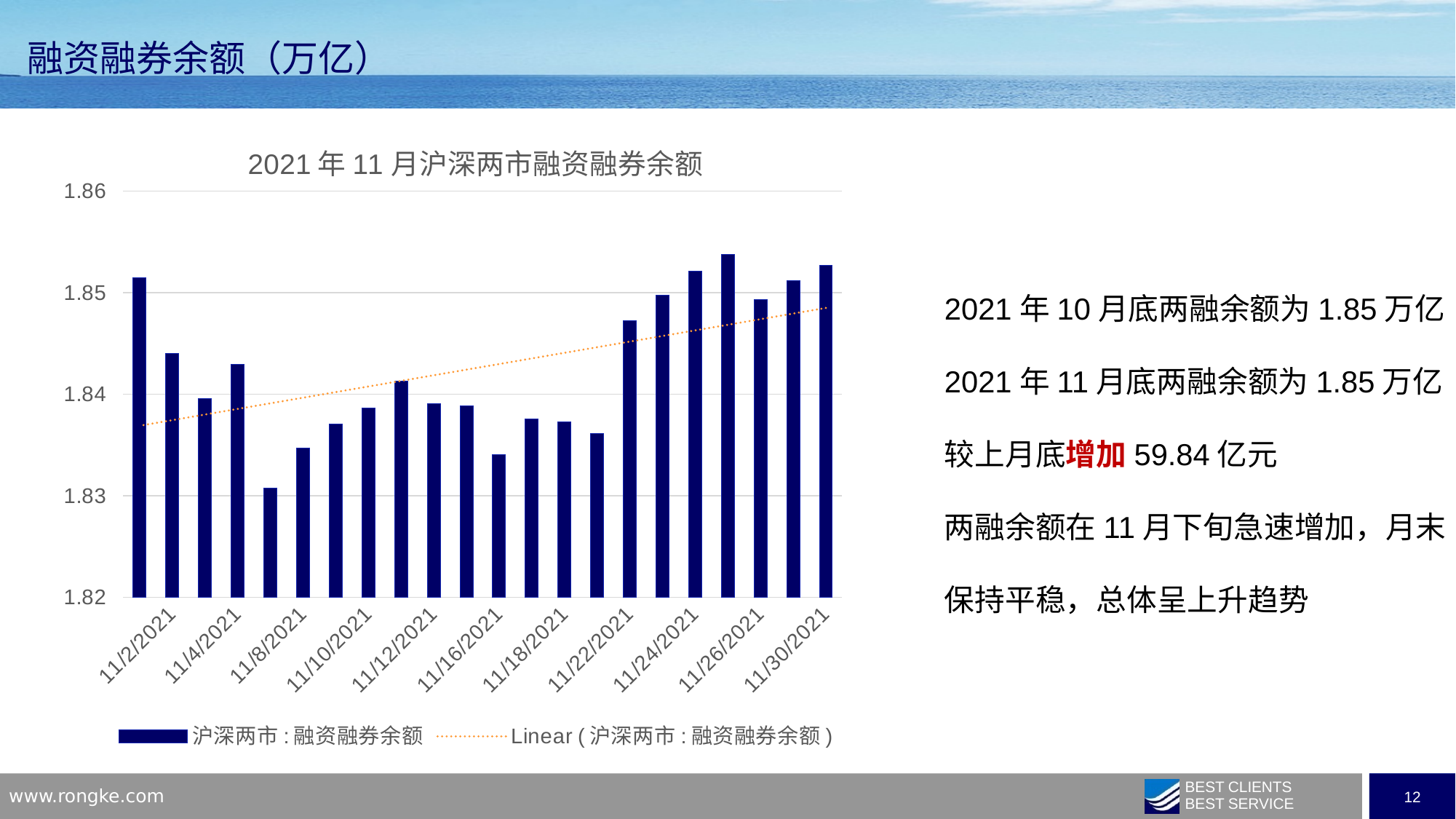

融资融券余额（万亿）

### Chart: 2021年11月沪深两市融资融券余额

| Category | 沪深两市:融资融券余额 |
|---|---|
| 44530 | 1.852685196949 |
| 44529 | 1.8511830373540001 |
| 44526 | 1.8492882704029998 |
| 44525 | 1.853753600844 |
| 44524 | 1.85212166485 |
| 44523 | 1.849724235756 |
| 44522 | 1.8472210212220002 |
| 44519 | 1.8360924377830001 |
| 44518 | 1.8372676779680002 |
| 44517 | 1.8375683037200001 |
| 44516 | 1.8340253004549998 |
| 44515 | 1.8388372572150002 |
| 44512 | 1.839044275069 |
| 44511 | 1.8412464919319997 |
| 44510 | 1.8386202295229999 |
| 44509 | 1.83703039747 |
| 44508 | 1.834667230264 |
| 44505 | 1.830743994262 |
| 44504 | 1.84292888496 |
| 44503 | 1.839543520471 |
| 44502 | 1.8439731301079998 |
| 44501 | 1.8514843100890002 |
2021年10月底两融余额为1.85万亿
2021年11月底两融余额为1.85万亿
较上月底增加59.84亿元
两融余额在11月下旬急速增加，月末保持平稳，总体呈上升趋势